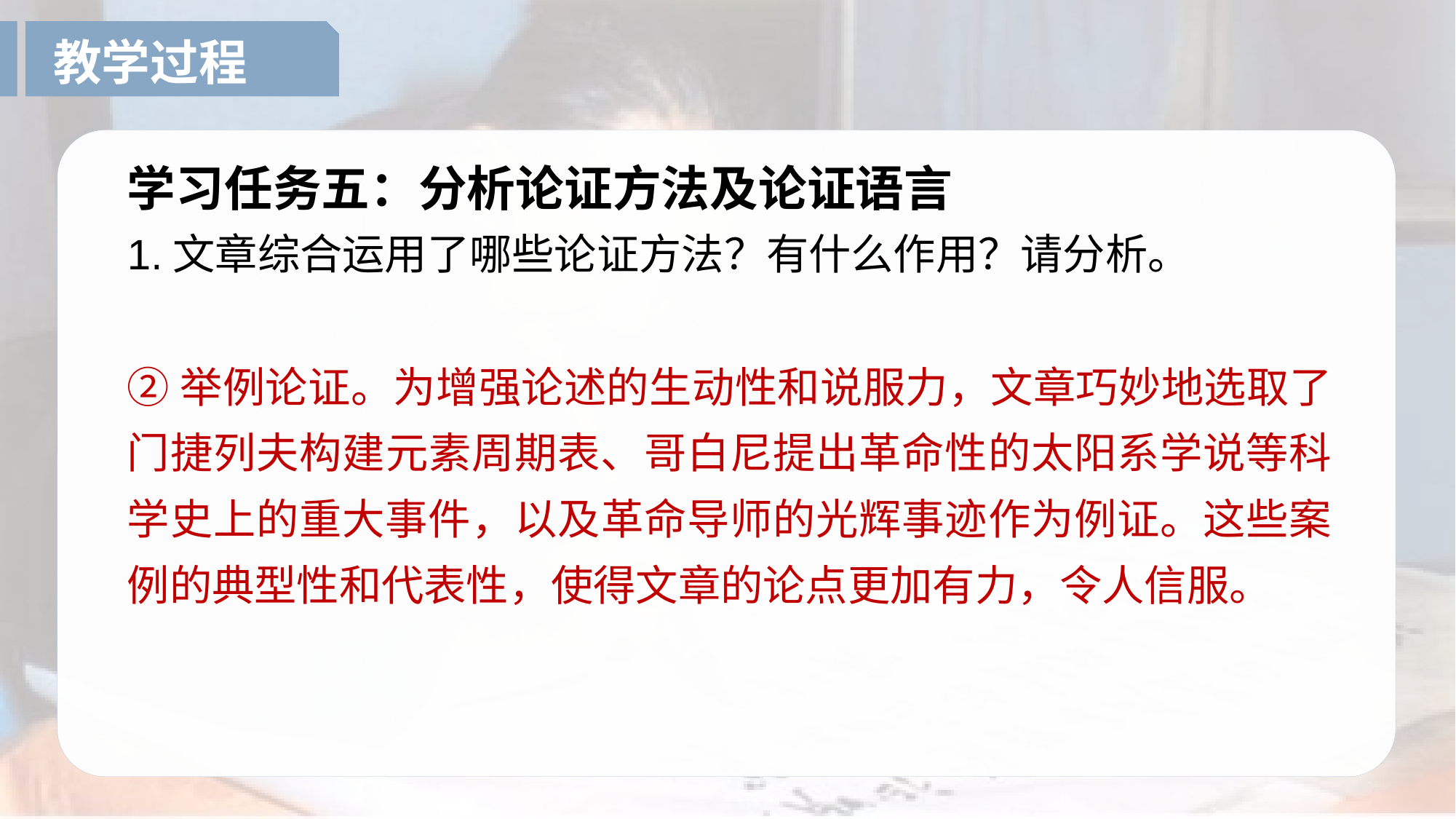

教学过程
# 学习任务五：分析论证方法及论证语言

1.文章综合运用了哪些论证方法？有什么作用？请分析。

②举例论证。为增强论述的生动性和说服力，文章巧妙地选取了门捷列夫构建元素周期表、哥白尼提出革命性的太阳系学说等科学史上的重大事件，以及革命导师的光辉事迹作为例证。这些案例的典型性和代表性，使得文章的论点更加有力，令人信服。